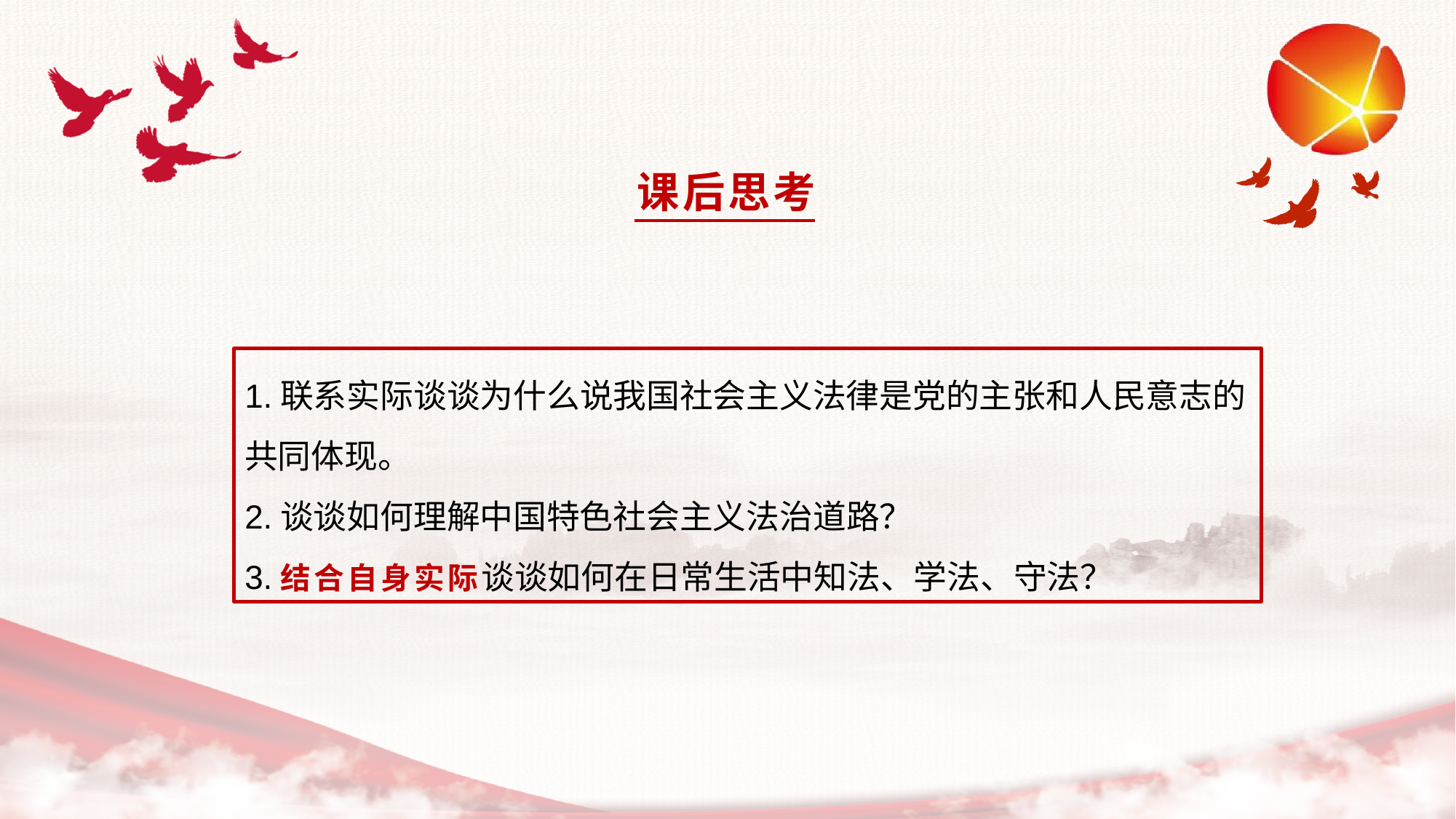

课后思考
1.联系实际谈谈为什么说我国社会主义法律是党的主张和人民意志的共同体现。
2.谈谈如何理解中国特色社会主义法治道路？
3.结合自身实际谈谈如何在日常生活中知法、学法、守法？